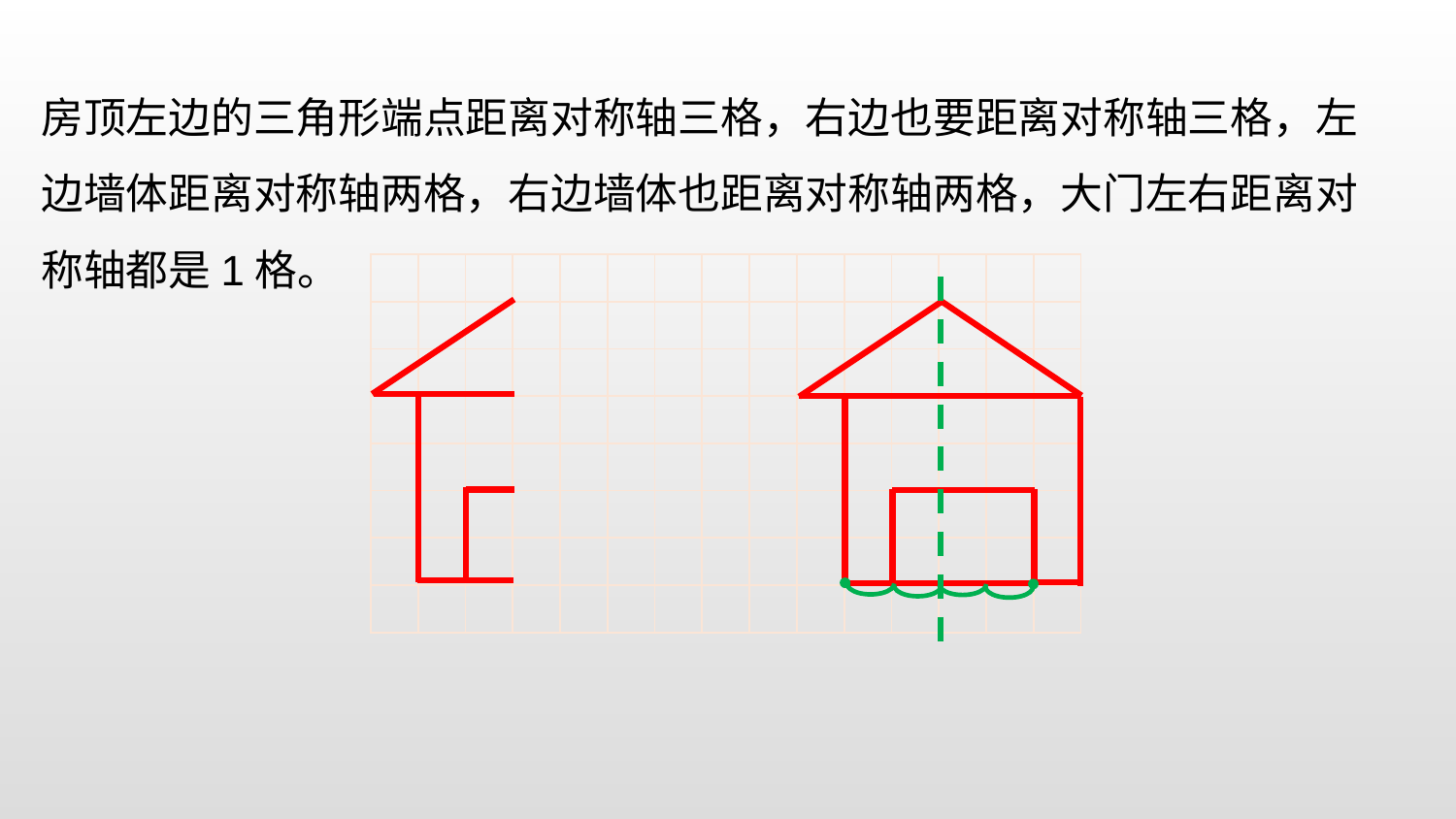

房顶左边的三角形端点距离对称轴三格，右边也要距离对称轴三格，左边墙体距离对称轴两格，右边墙体也距离对称轴两格，大门左右距离对称轴都是1格。
|  |  |  |  |  |  |  |  |  |  |  |  |  |  |  |
| --- | --- | --- | --- | --- | --- | --- | --- | --- | --- | --- | --- | --- | --- | --- |
|  |  |  |  |  |  |  |  |  |  |  |  |  |  |  |
|  |  |  |  |  |  |  |  |  |  |  |  |  |  |  |
|  |  |  |  |  |  |  |  |  |  |  |  |  |  |  |
|  |  |  |  |  |  |  |  |  |  |  |  |  |  |  |
|  |  |  |  |  |  |  |  |  |  |  |  |  |  |  |
|  |  |  |  |  |  |  |  |  |  |  |  |  |  |  |
|  |  |  |  |  |  |  |  |  |  |  |  |  |  |  |